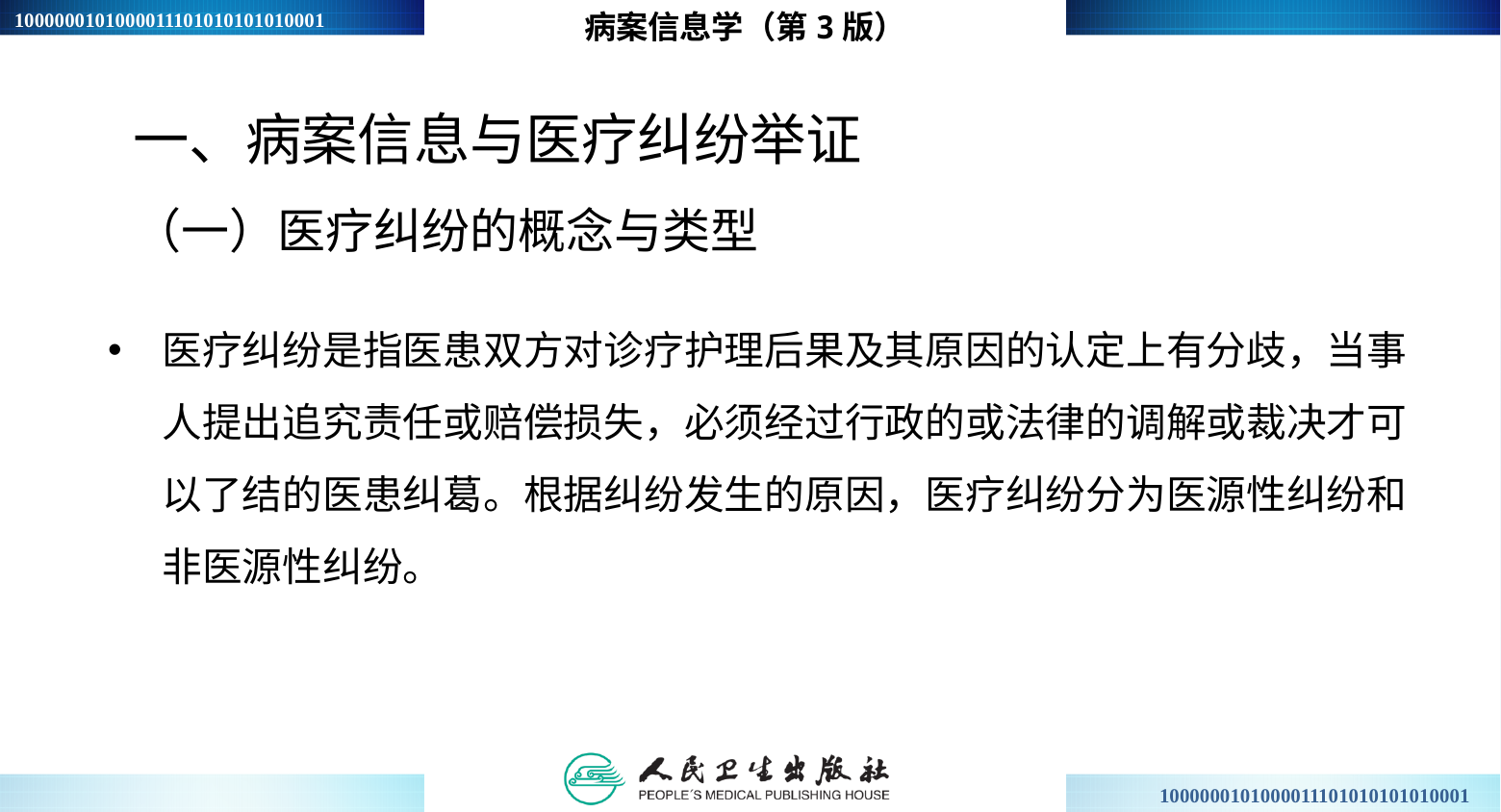

病案信息学（第3版）
一、病案信息与医疗纠纷举证
（一）医疗纠纷的概念与类型

医疗纠纷是指医患双方对诊疗护理后果及其原因的认定上有分歧，当事人提出追究责任或赔偿损失，必须经过行政的或法律的调解或裁决才可以了结的医患纠葛。根据纠纷发生的原因，医疗纠纷分为医源性纠纷和非医源性纠纷。